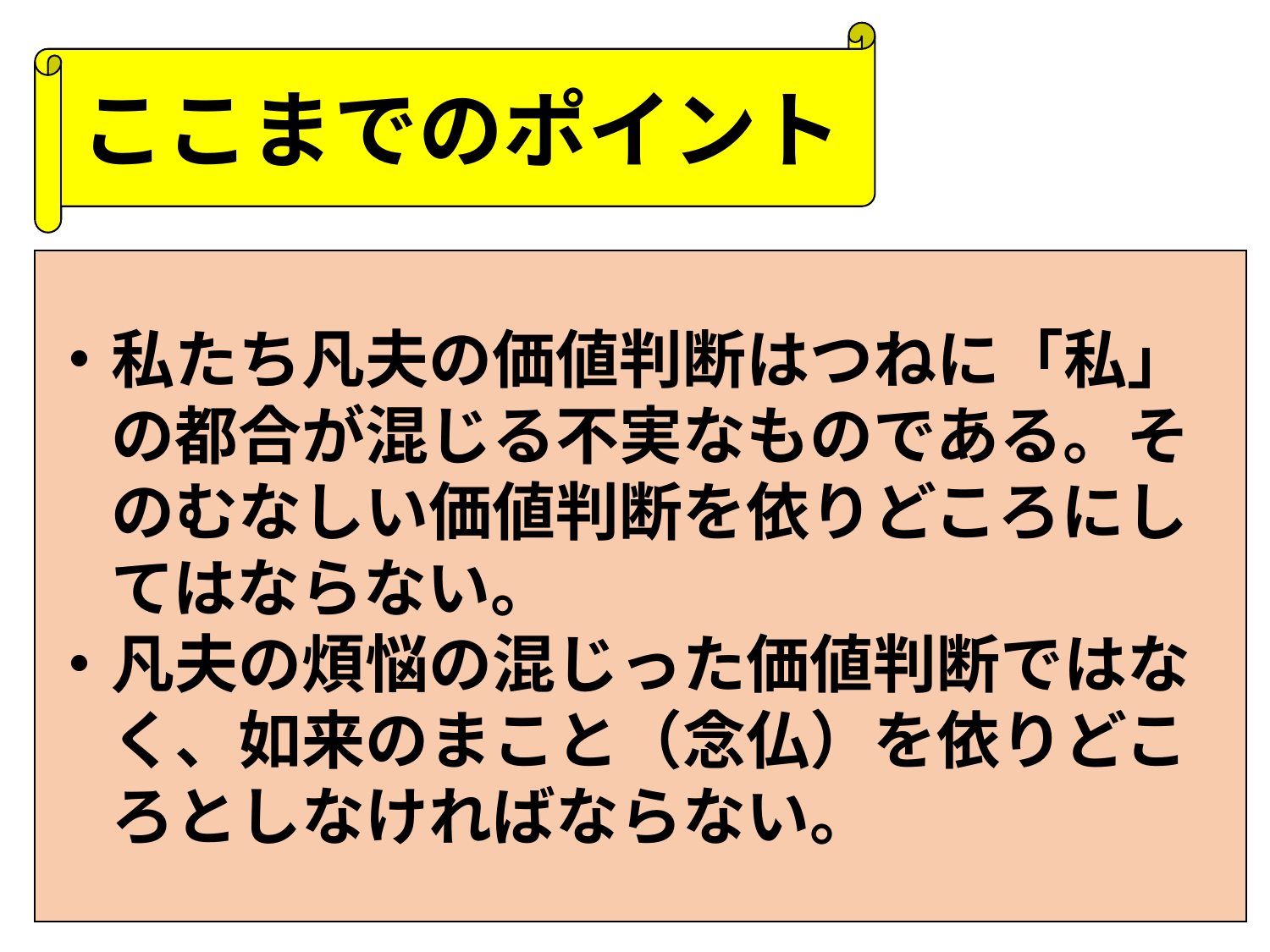

ここまでのポイント
・私たち凡夫の価値判断はつねに「私」
　の都合が混じる不実なものである。そ
　のむなしい価値判断を依りどころにし
　てはならない。
・凡夫の煩悩の混じった価値判断ではな
　く、如来のまこと（念仏）を依りどこ
　ろとしなければならない。